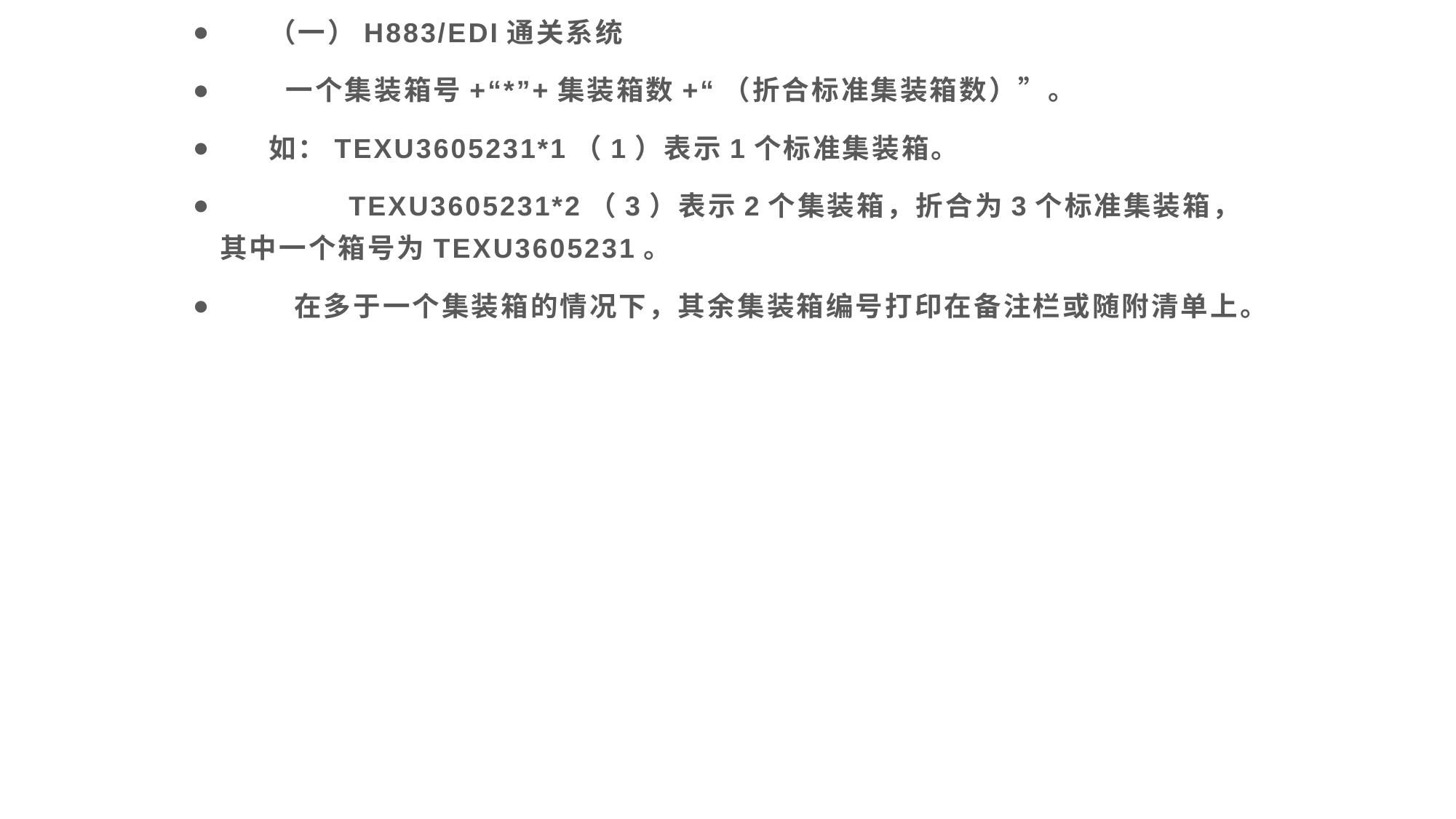

（一）H883/EDI通关系统
       一个集装箱号+“*”+集装箱数+“（折合标准集装箱数）”。
     如：TEXU3605231*1（1）表示1个标准集装箱。
             TEXU3605231*2（3）表示2个集装箱，折合为3个标准集装箱，其中一个箱号为TEXU3605231。
        在多于一个集装箱的情况下，其余集装箱编号打印在备注栏或随附清单上。